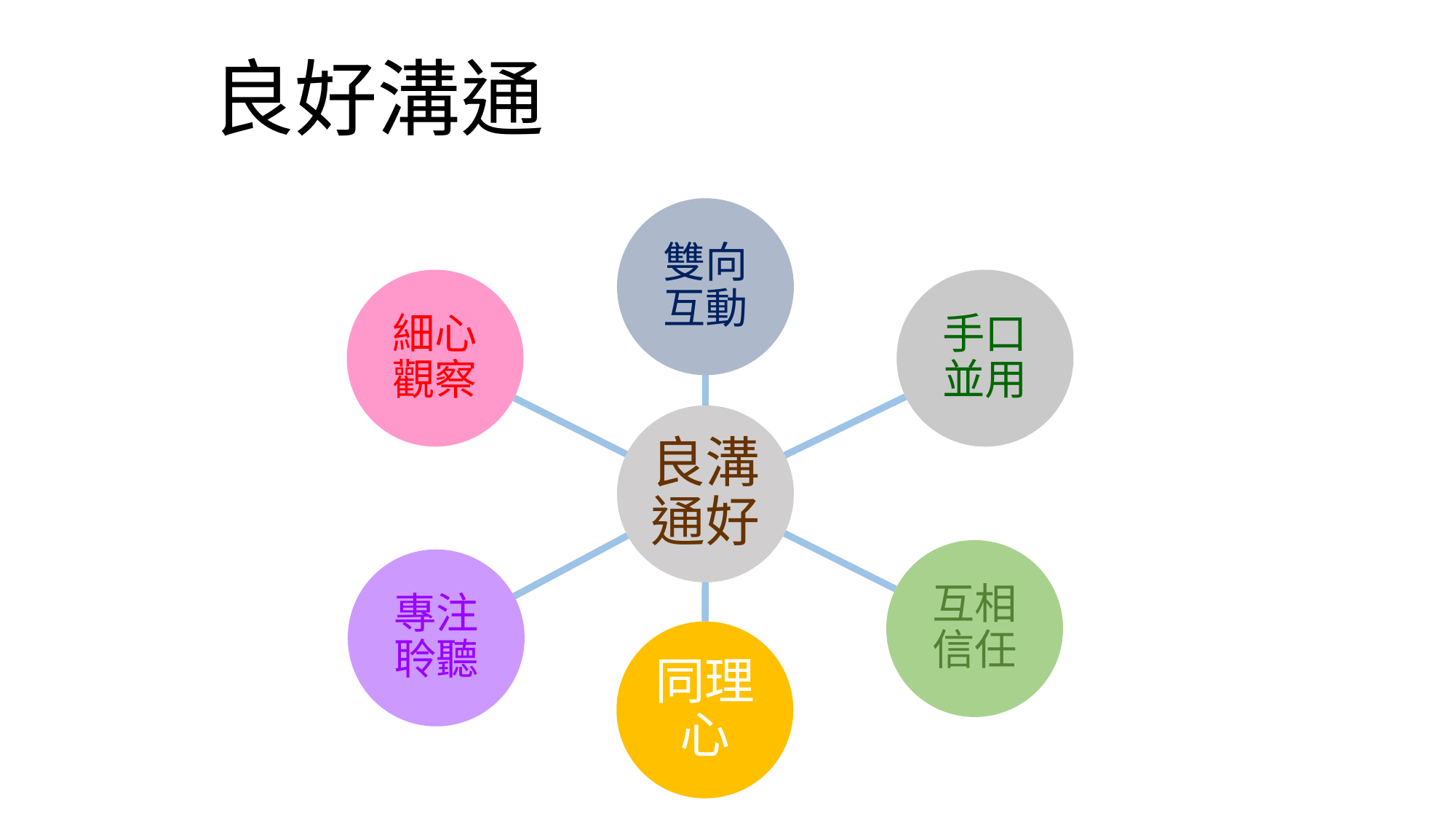

# 良好溝通
良溝通好

雙向互動

手口並用

互相信任

同理心

專注聆聽

細心觀察